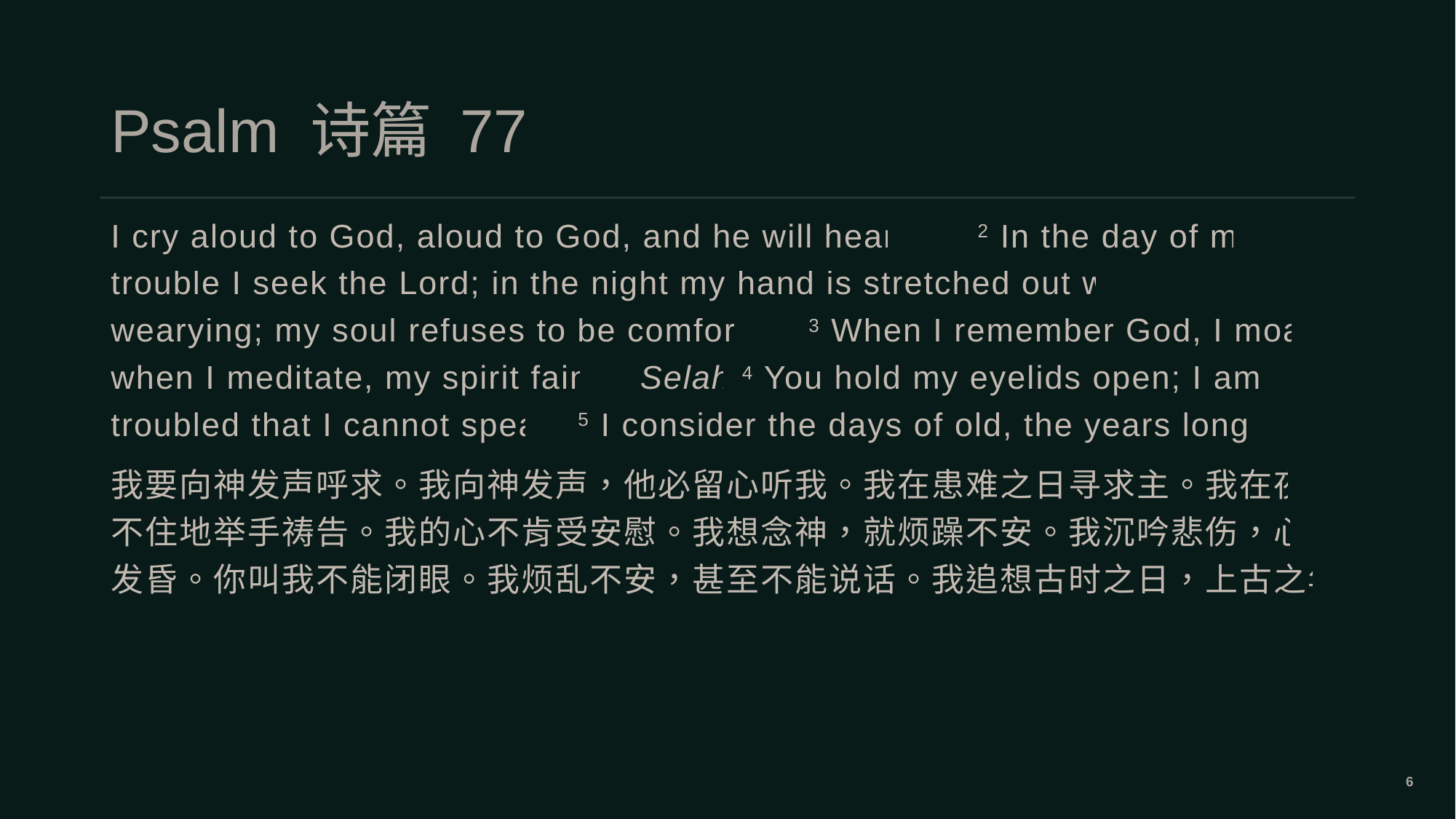

# Psalm 诗篇 77
I cry aloud to God, aloud to God, and he will hear me. 2 In the day of my trouble I seek the Lord; in the night my hand is stretched out without wearying; my soul refuses to be comforted. 3 When I remember God, I moan; when I meditate, my spirit faints. Selah 4 You hold my eyelids open; I am so troubled that I cannot speak. 5 I consider the days of old, the years long ago.
我要向神发声呼求。我向神发声，他必留心听我。我在患难之日寻求主。我在夜间不住地举手祷告。我的心不肯受安慰。我想念神，就烦躁不安。我沉吟悲伤，心便发昏。你叫我不能闭眼。我烦乱不安，甚至不能说话。我追想古时之日，上古之年。

6